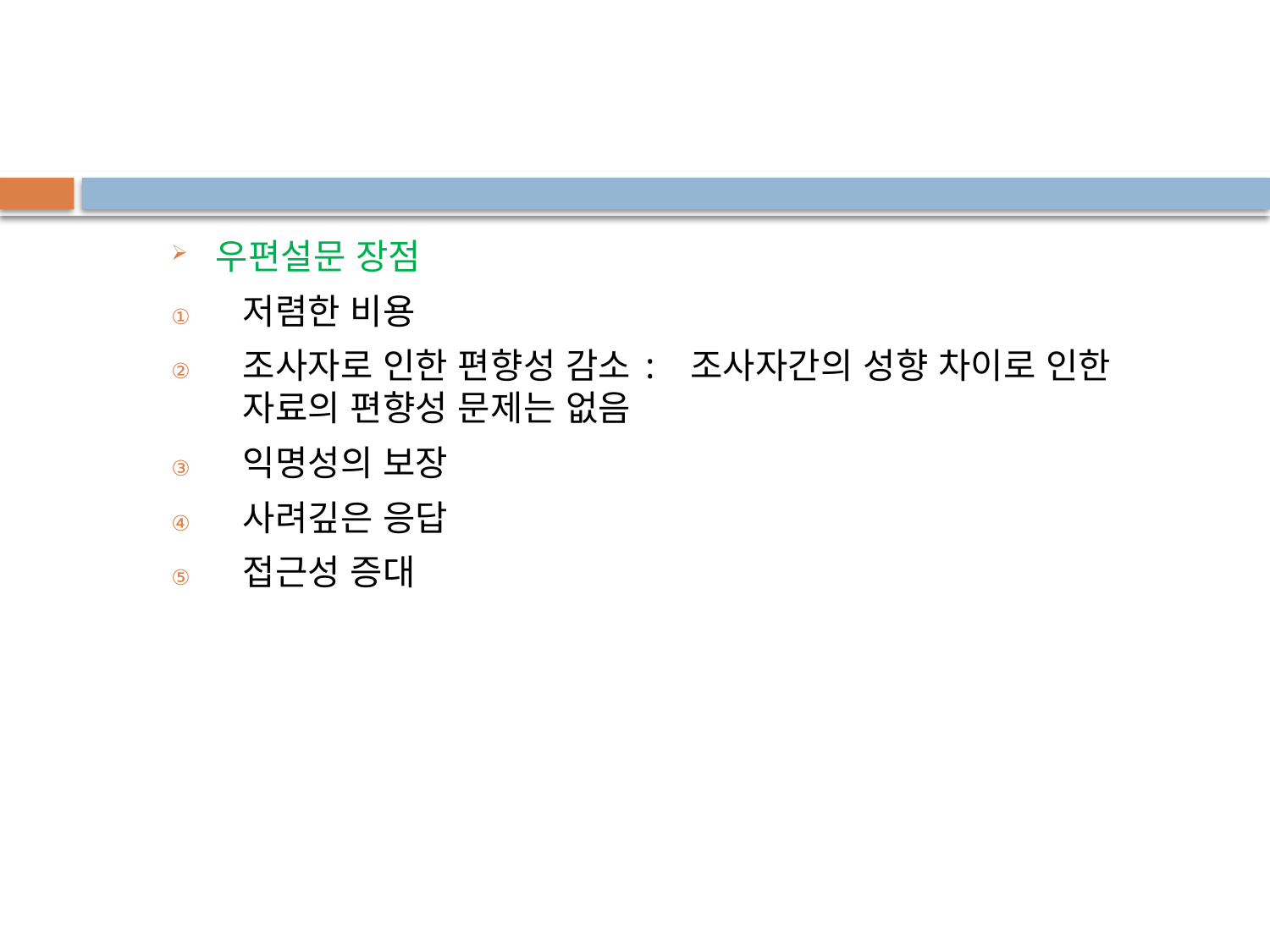

우편설문 장점
저렴한 비용
조사자로 인한 편향성 감소: 조사자간의 성향 차이로 인한 자료의 편향성 문제는 없음
익명성의 보장
사려깊은 응답
접근성 증대